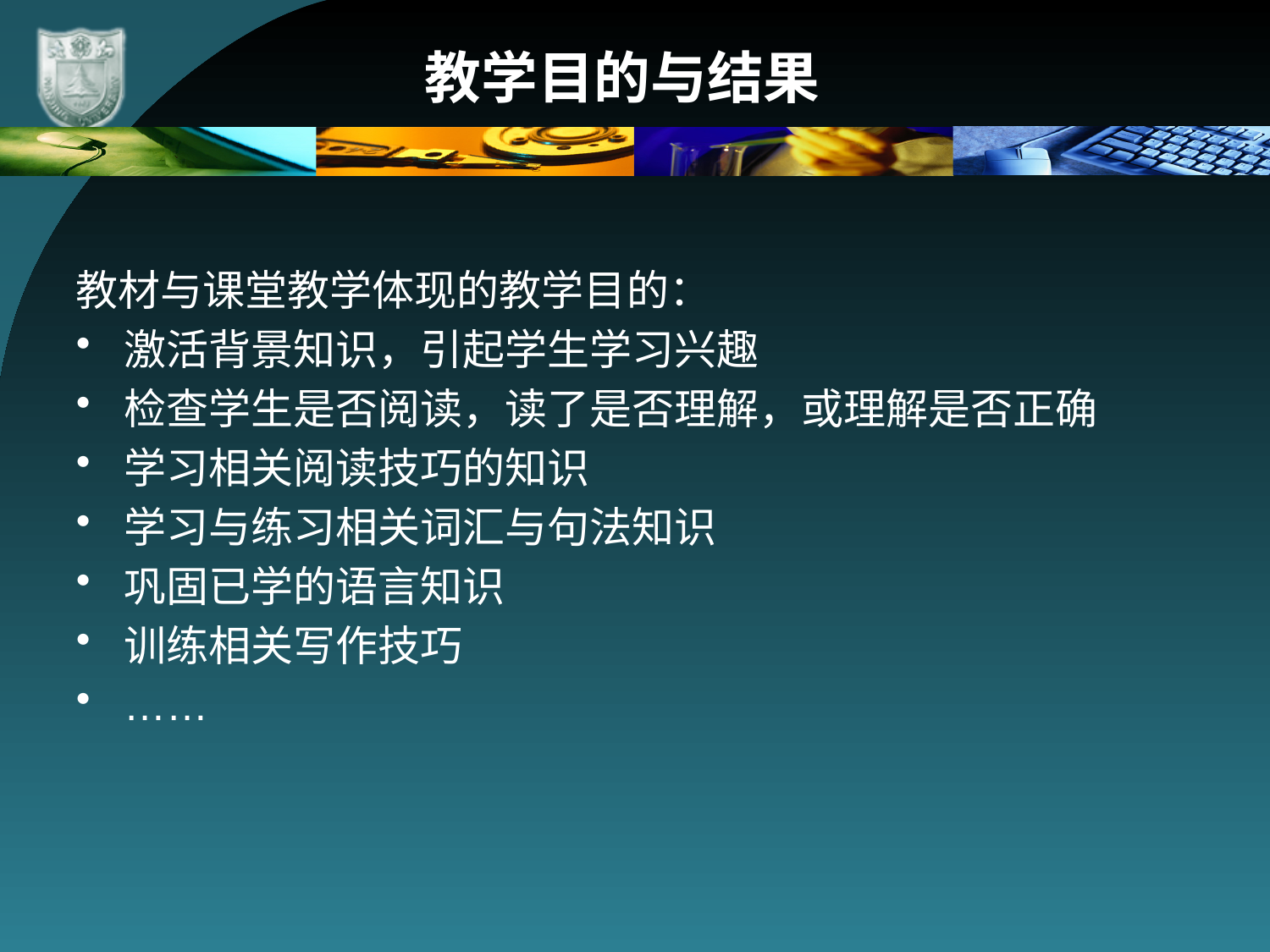

教学目的与结果
教材与课堂教学体现的教学目的：
激活背景知识，引起学生学习兴趣
检查学生是否阅读，读了是否理解，或理解是否正确
学习相关阅读技巧的知识
学习与练习相关词汇与句法知识
巩固已学的语言知识
训练相关写作技巧
……